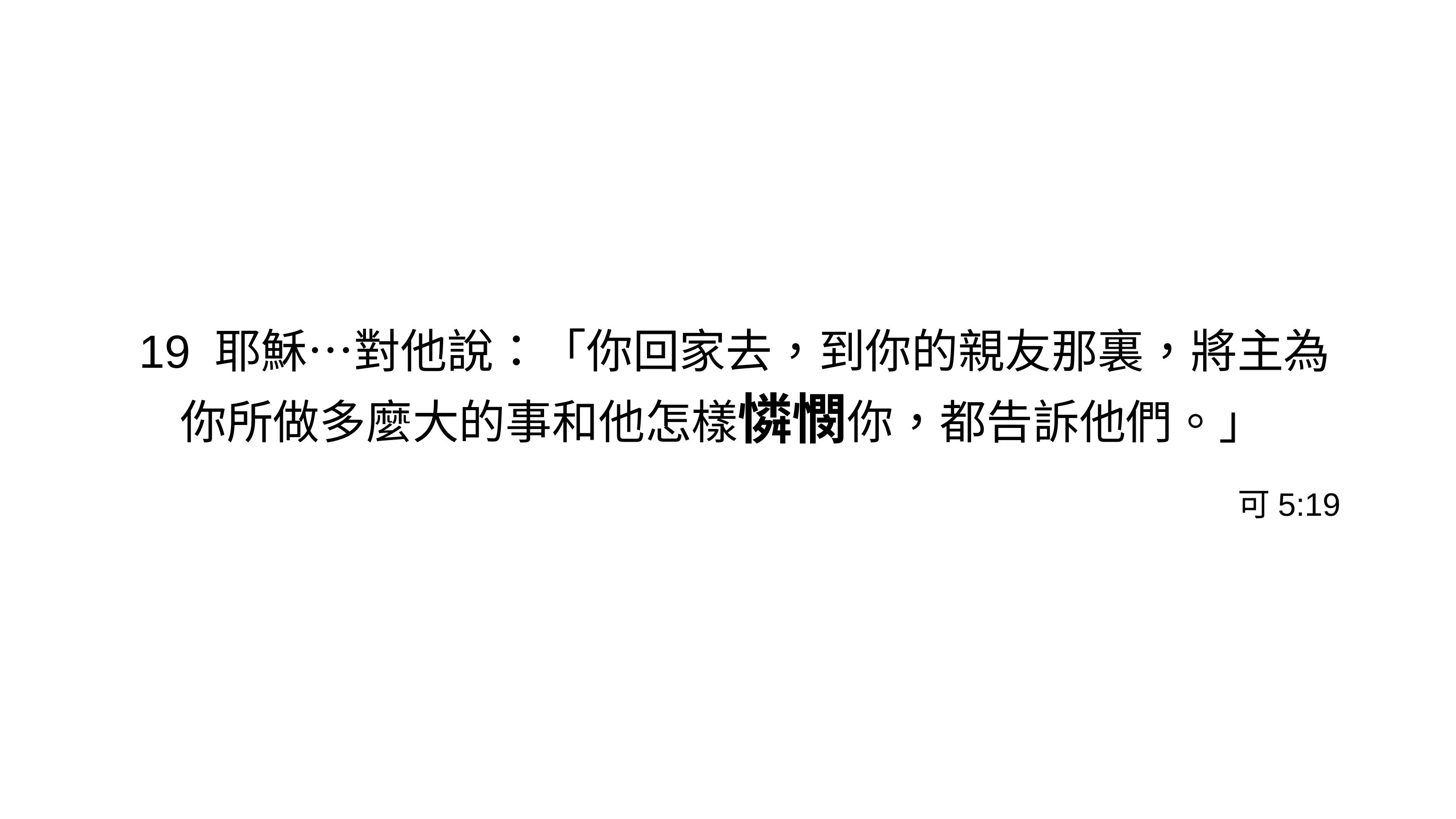

19 耶穌…對他說：「你回家去，到你的親友那裏，將主為你所做多麼大的事和他怎樣憐憫你，都告訴他們。」
可5:19